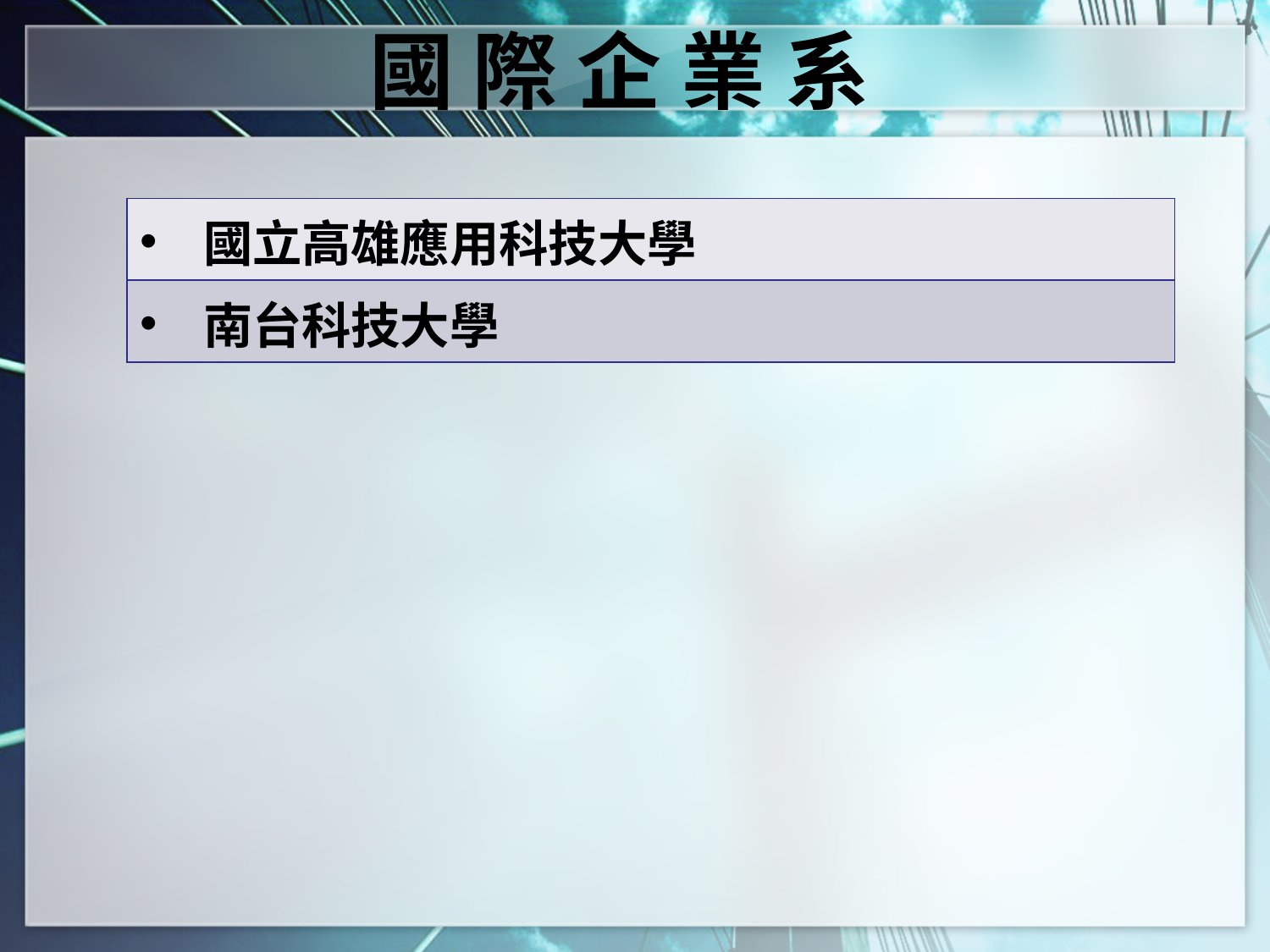

國 際 企 業 系
| 國立高雄應用科技大學 |
| --- |
| 南台科技大學 |